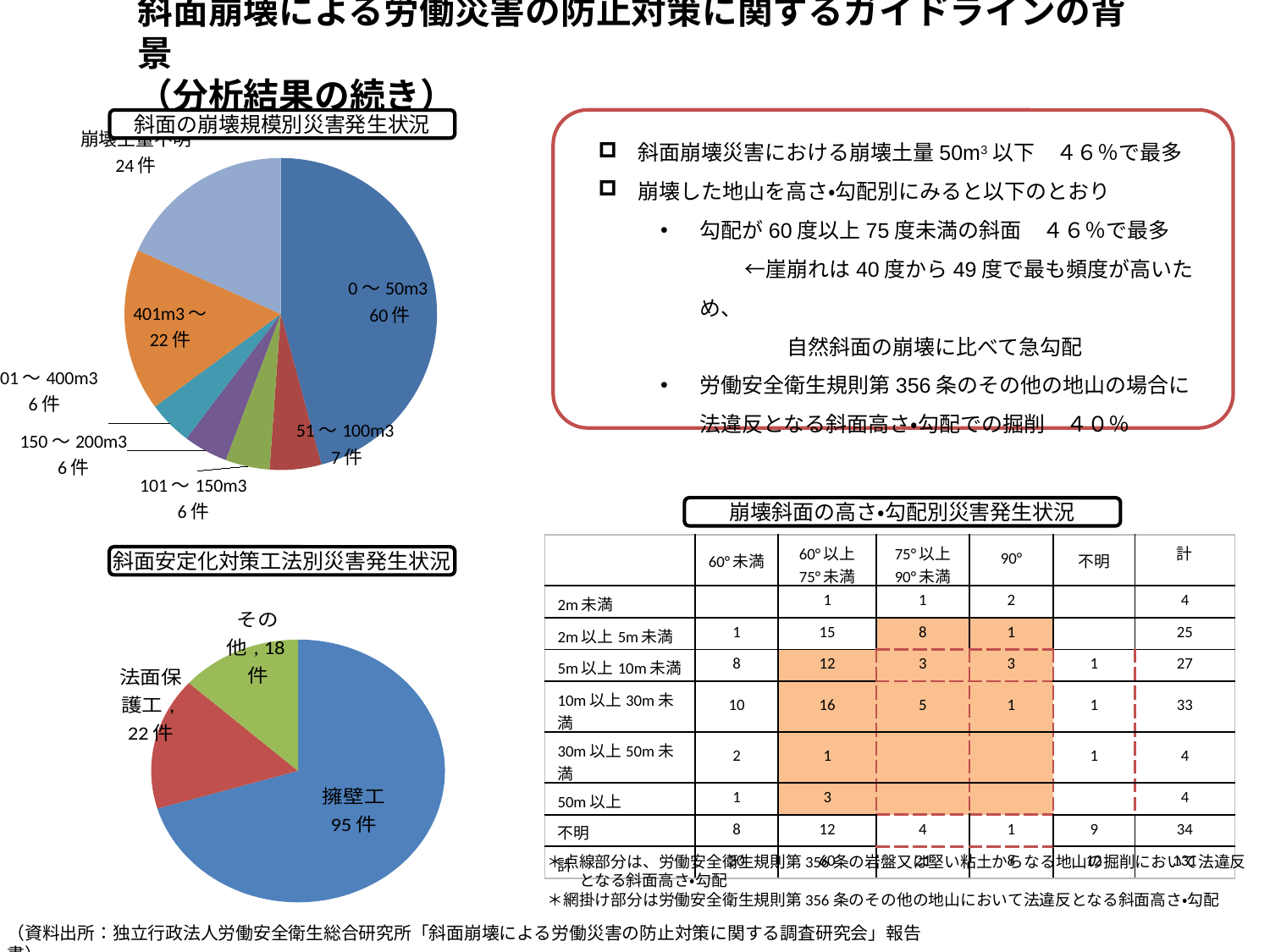

斜面崩壊による労働災害の防止対策に関するガイドラインの背景
（分析結果の続き）
斜面の崩壊規模別災害発生状況
斜面崩壊災害における崩壊土量50m3以下　４６％で最多
崩壊した地山を高さ・勾配別にみると以下のとおり
勾配が60度以上75度未満の斜面　４６％で最多
　　　　←崖崩れは40度から49度で最も頻度が高いため、
　　　　　　自然斜面の崩壊に比べて急勾配
労働安全衛生規則第356条のその他の地山の場合に法違反となる斜面高さ・勾配での掘削　４０％

### Chart

| Category | 土砂崩壊 |
|---|---|
| 0～50 | 60.0 |
| 51～100 | 7.0 |
| 101～150 | 6.0 |
| 150～200 | 6.0 |
| 201～400 | 6.0 |
| 401～ | 22.0 |
| 不明 | 24.0 |
崩壊斜面の高さ・勾配別災害発生状況
|  | 60°未満 | 60°以上 75°未満 | 75°以上 90°未満 | 90° | 不明 | 計 |
| --- | --- | --- | --- | --- | --- | --- |
| 2m未満 |  | 1 | 1 | 2 |  | 4 |
| 2m以上5m未満 | 1 | 15 | 8 | 1 |  | 25 |
| 5m以上10m未満 | 8 | 12 | 3 | 3 | 1 | 27 |
| 10m以上30m未満 | 10 | 16 | 5 | 1 | 1 | 33 |
| 30m以上50m未満 | 2 | 1 |  |  | 1 | 4 |
| 50m以上 | 1 | 3 |  |  |  | 4 |
| 不明 | 8 | 12 | 4 | 1 | 9 | 34 |
| 計 | 30 | 60 | 21 | 8 | 12 | 131 |
斜面安定化対策工法別災害発生状況

### Chart

| Category | 列1 |
|---|---|
| 擁壁工 | 95.0 |
| 法面保護工 | 22.0 |
| その他 | 18.0 |

### Chart

| Category |
|---|
＊点線部分は、労働安全衛生規則第356条の岩盤又は堅い粘土からなる地山の掘削において法違反
　　となる斜面高さ・勾配
＊網掛け部分は労働安全衛生規則第356条のその他の地山において法違反となる斜面高さ・勾配
（資料出所：独立行政法人労働安全衛生総合研究所「斜面崩壊による労働災害の防止対策に関する調査研究会」報告書）